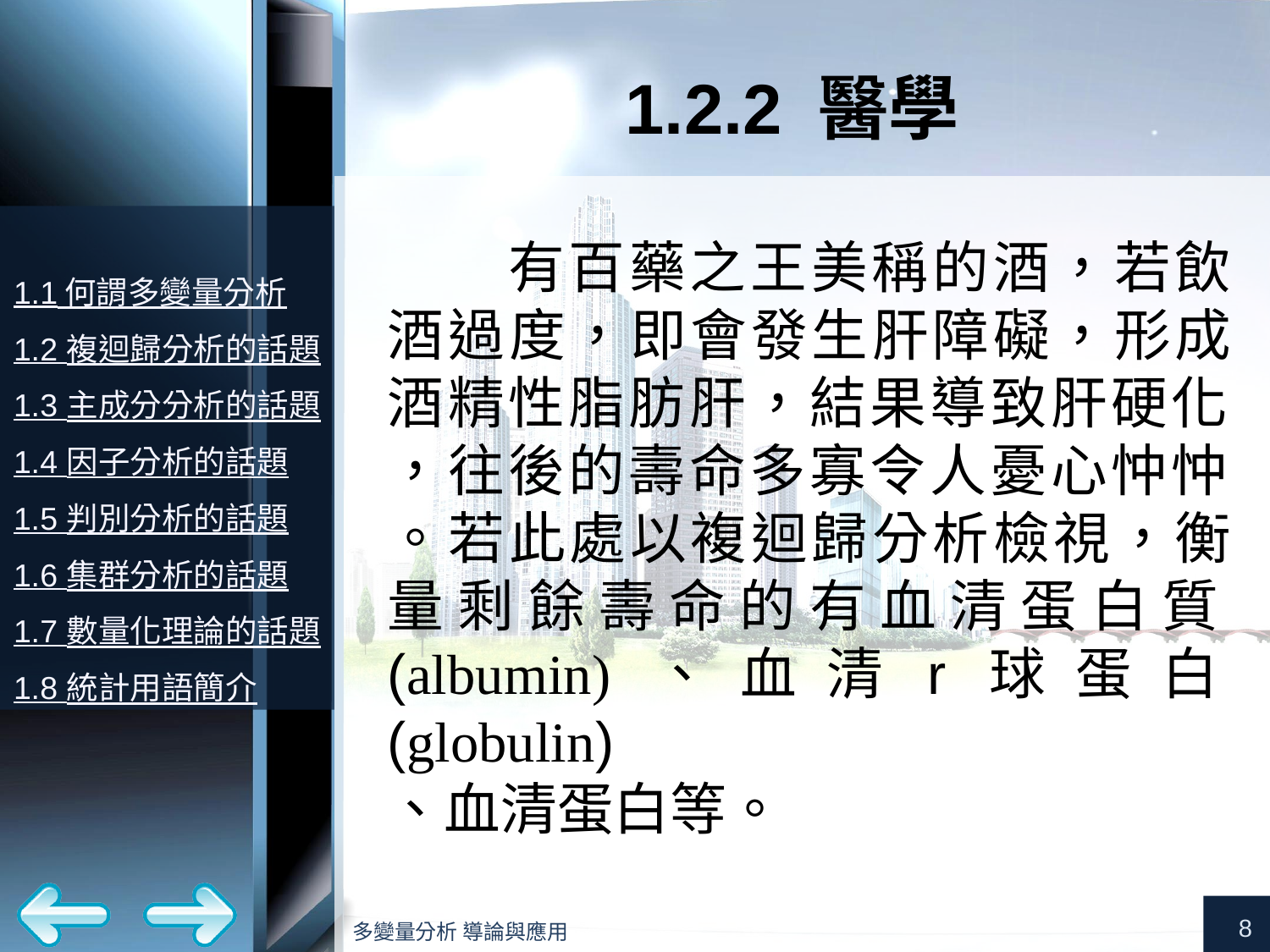

# 1.2.2 醫學
有百藥之王美稱的酒，若飲酒過度，即會發生肝障礙，形成酒精性脂肪肝，結果導致肝硬化
，往後的壽命多寡令人憂心忡忡
。若此處以複迴歸分析檢視，衡量剩餘壽命的有血清蛋白質(albumin)、血清r球蛋白(globulin)
、血清蛋白等。
8
多變量分析 導論與應用